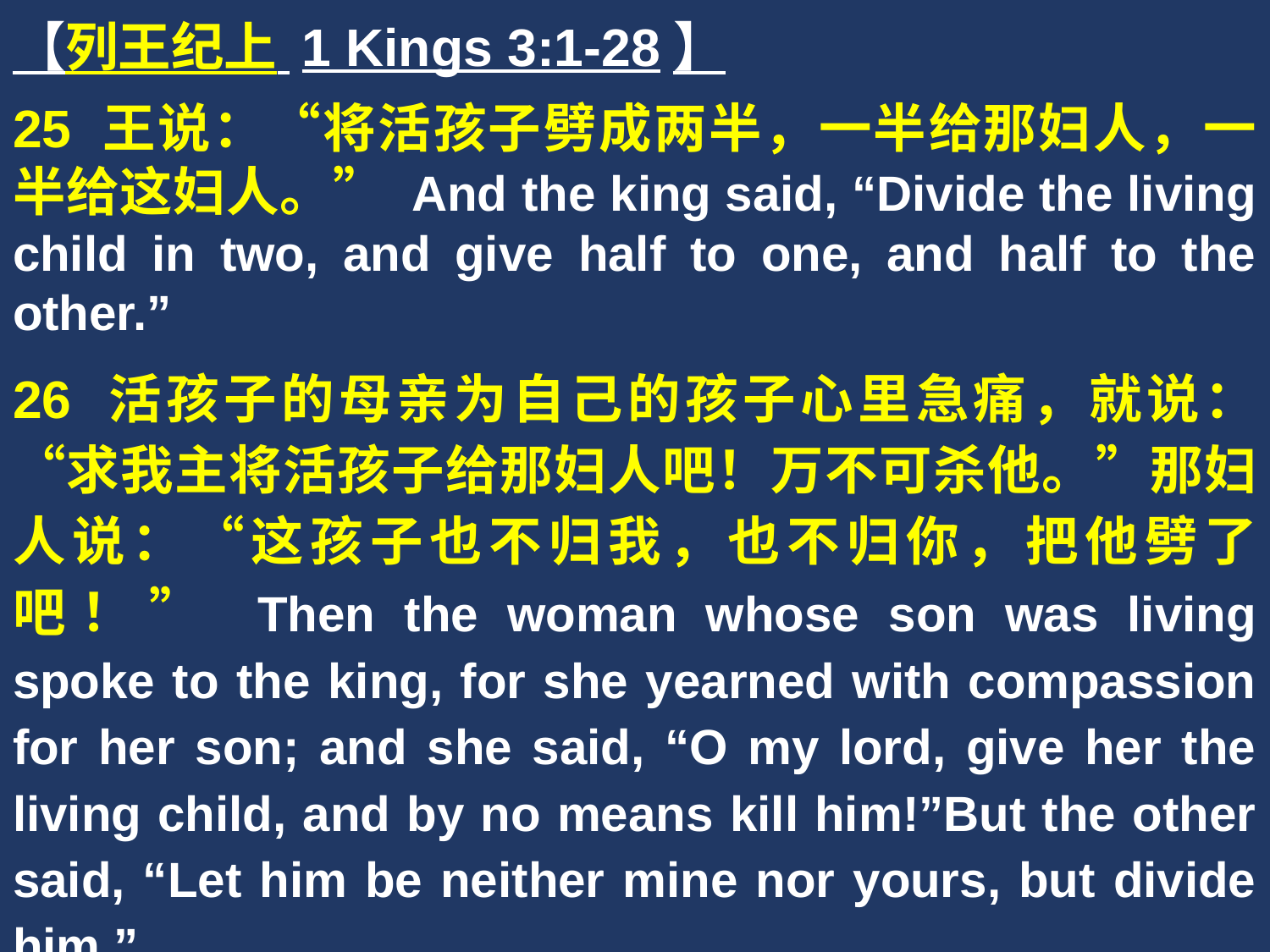

【列王纪上 1 Kings 3:1-28】
25 王说：“将活孩子劈成两半，一半给那妇人，一半给这妇人。” And the king said, “Divide the living child in two, and give half to one, and half to the other.”
26 活孩子的母亲为自己的孩子心里急痛，就说：“求我主将活孩子给那妇人吧！万不可杀他。”那妇人说：“这孩子也不归我，也不归你，把他劈了吧！” Then the woman whose son was living spoke to the king, for she yearned with compassion for her son; and she said, “O my lord, give her the living child, and by no means kill him!”But the other said, “Let him be neither mine nor yours, but divide him.”